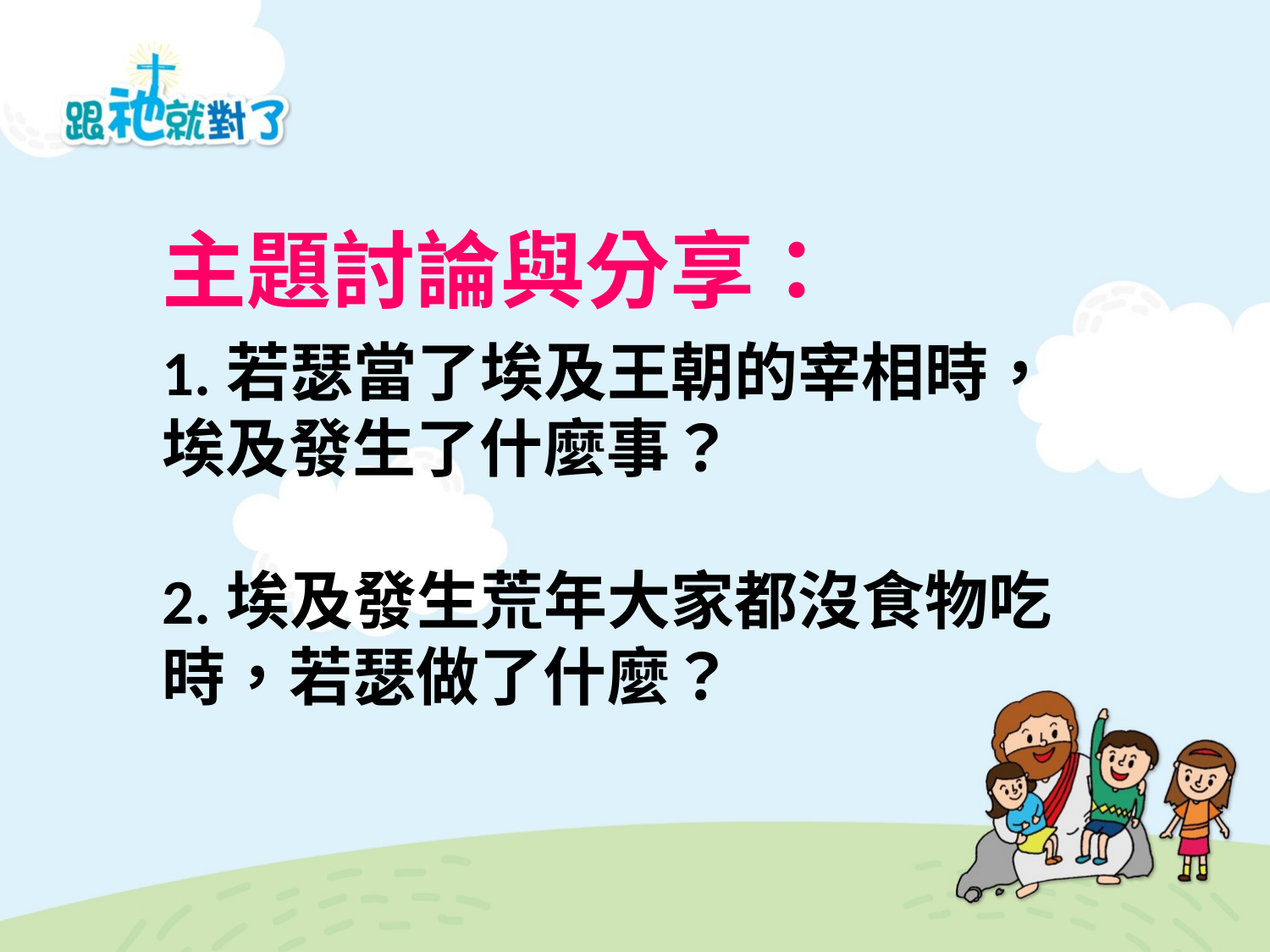

主題討論與分享：
1.若瑟當了埃及王朝的宰相時，埃及發生了什麼事？

2.埃及發生荒年大家都沒食物吃時，若瑟做了什麼？